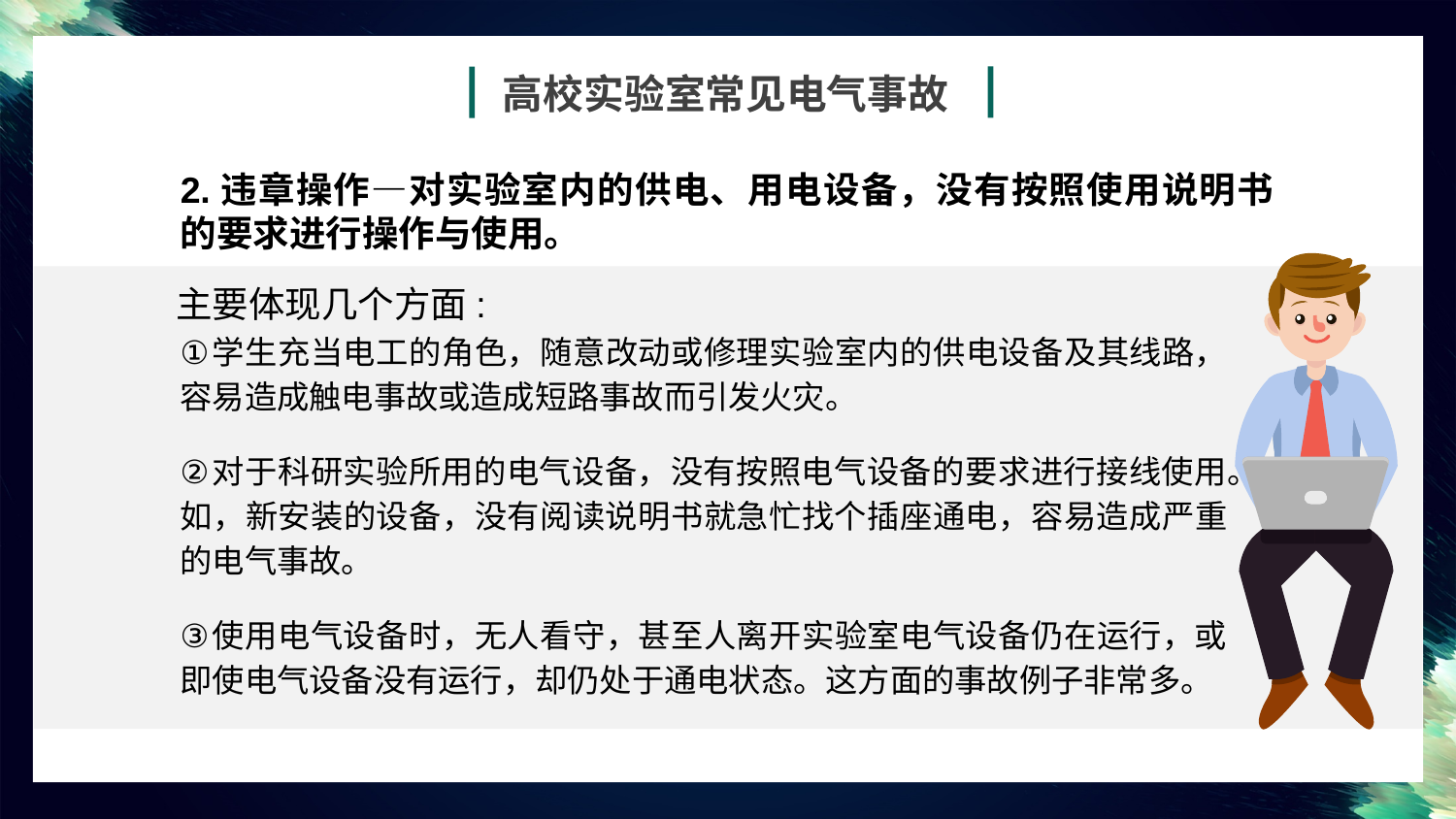

高校实验室常见电气事故

2.违章操作—对实验室内的供电、用电设备，没有按照使用说明书的要求进行操作与使用。

主要体现几个方面:
学生充当电工的角色，随意改动或修理实验室内的供电设备及其线路，容易造成触电事故或造成短路事故而引发火灾。
对于科研实验所用的电气设备，没有按照电气设备的要求进行接线使用。如，新安装的设备，没有阅读说明书就急忙找个插座通电，容易造成严重的电气事故。
使用电气设备时，无人看守，甚至人离开实验室电气设备仍在运行，或即使电气设备没有运行，却仍处于通电状态。这方面的事故例子非常多。